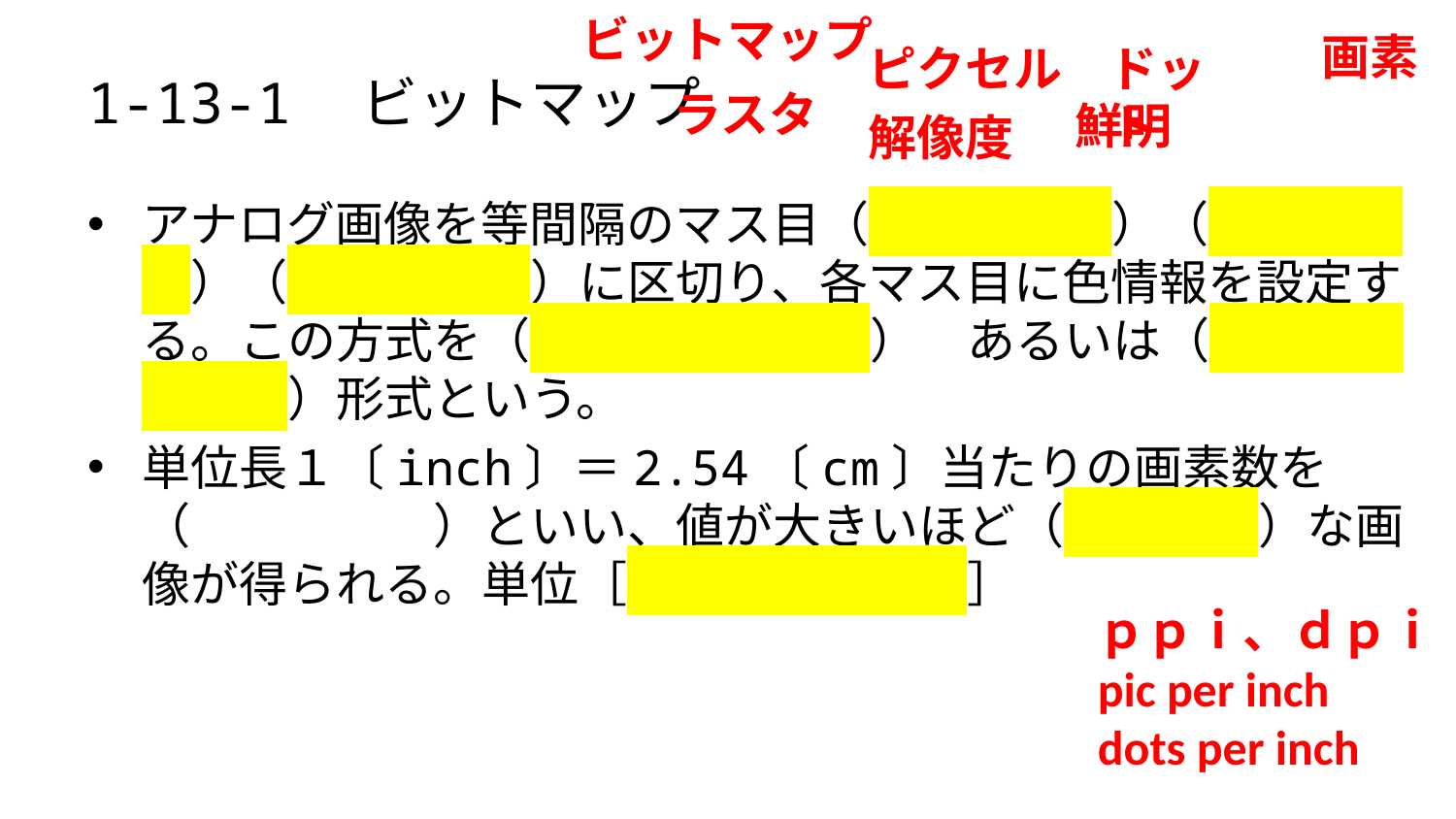

ビットマップ
画素
ピクセル
ドット
# 1-13-1　ビットマップ
ラスタ
鮮明
解像度
アナログ画像を等間隔のマス目（　　　　　）（　　　　　）（　　　　　）に区切り、各マス目に色情報を設定する。この方式を（　　　　　　　）　あるいは（　　　　　　　）形式という。
単位長１〔inch〕＝2.54〔cm〕当たりの画素数を（　　　　　）といい、値が大きいほど（　　　　）な画像が得られる。単位［　　　　　　　］
ｐｐｉ、ｄｐｉ
pic per inch
dots per inch